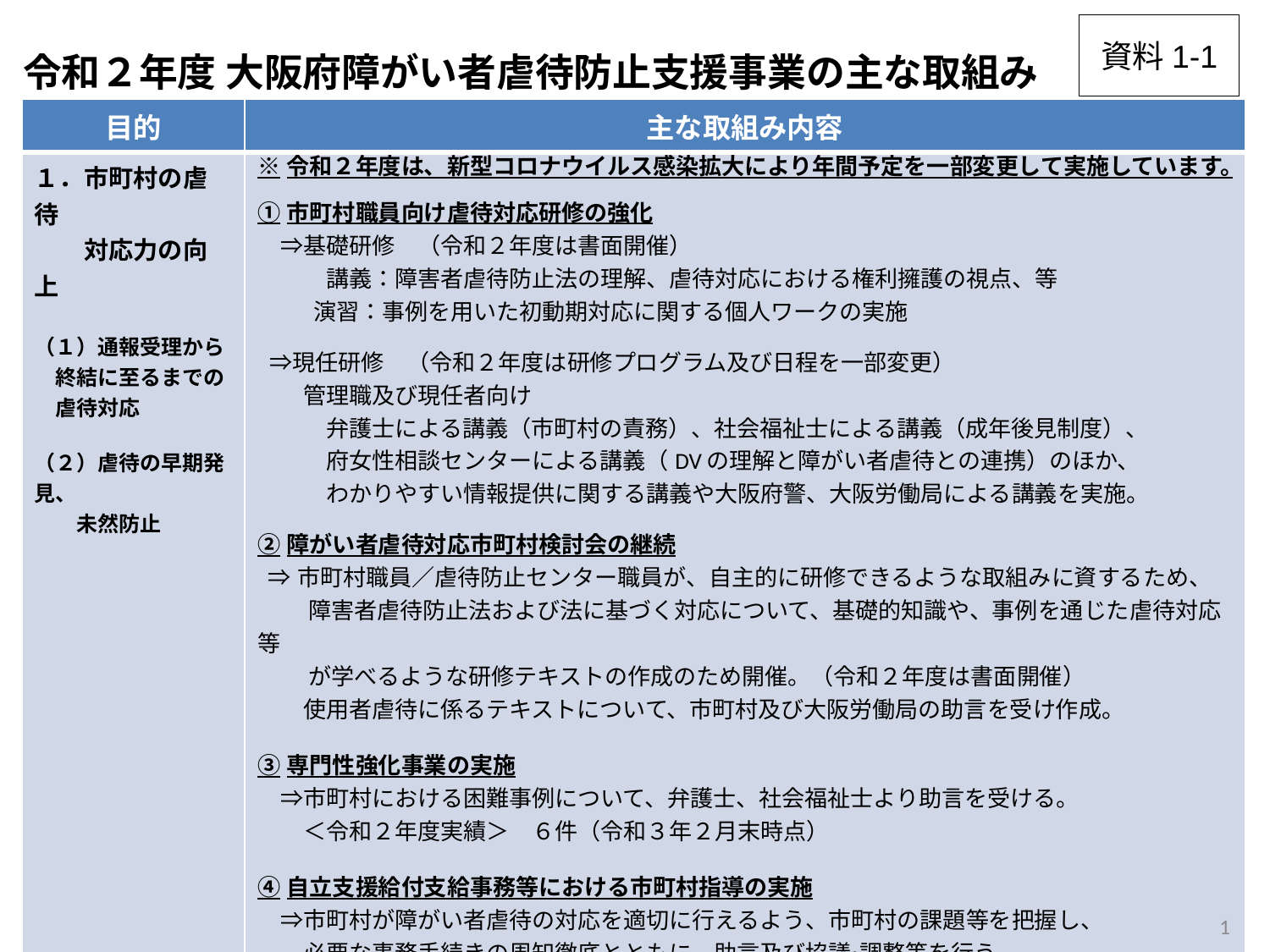

資料1-1
令和２年度 大阪府障がい者虐待防止支援事業の主な取組み
| 目的 | 主な取組み内容 |
| --- | --- |
| １．市町村の虐待 　　対応力の向上 （１）通報受理から 　終結に至るまでの 　虐待対応 （２）虐待の早期発見、 　　未然防止 | ※令和２年度は、新型コロナウイルス感染拡大により年間予定を一部変更して実施しています。 ①市町村職員向け虐待対応研修の強化 　⇒基礎研修　（令和２年度は書面開催） 　　　講義：障害者虐待防止法の理解、虐待対応における権利擁護の視点、等 　 　演習：事例を用いた初動期対応に関する個人ワークの実施 　 　⇒現任研修　（令和２年度は研修プログラム及び日程を一部変更） 　　管理職及び現任者向け 　　　弁護士による講義（市町村の責務）、社会福祉士による講義（成年後見制度）、 　　　府女性相談センターによる講義（DVの理解と障がい者虐待との連携）のほか、 　　　わかりやすい情報提供に関する講義や大阪府警、大阪労働局による講義を実施。 ②障がい者虐待対応市町村検討会の継続 ⇒市町村職員／虐待防止センター職員が、自主的に研修できるような取組みに資するため、 　　 障害者虐待防止法および法に基づく対応について、基礎的知識や、事例を通じた虐待対応等 　　 が学べるような研修テキストの作成のため開催。（令和２年度は書面開催） 　　使用者虐待に係るテキストについて、市町村及び大阪労働局の助言を受け作成。 ③専門性強化事業の実施 　⇒市町村における困難事例について、弁護士、社会福祉士より助言を受ける。 　　＜令和２年度実績＞　６件（令和３年２月末時点） ④自立支援給付支給事務等における市町村指導の実施 　⇒市町村が障がい者虐待の対応を適切に行えるよう、市町村の課題等を把握し、 　　必要な事務手続きの周知徹底とともに、助言及び協議・調整等を行う。 　　（府が策定する市町村指導実施計画に基づき、実地にて実施） 　　＜令和２年度実績＞　虐待項目の指導実施　7市 |
1